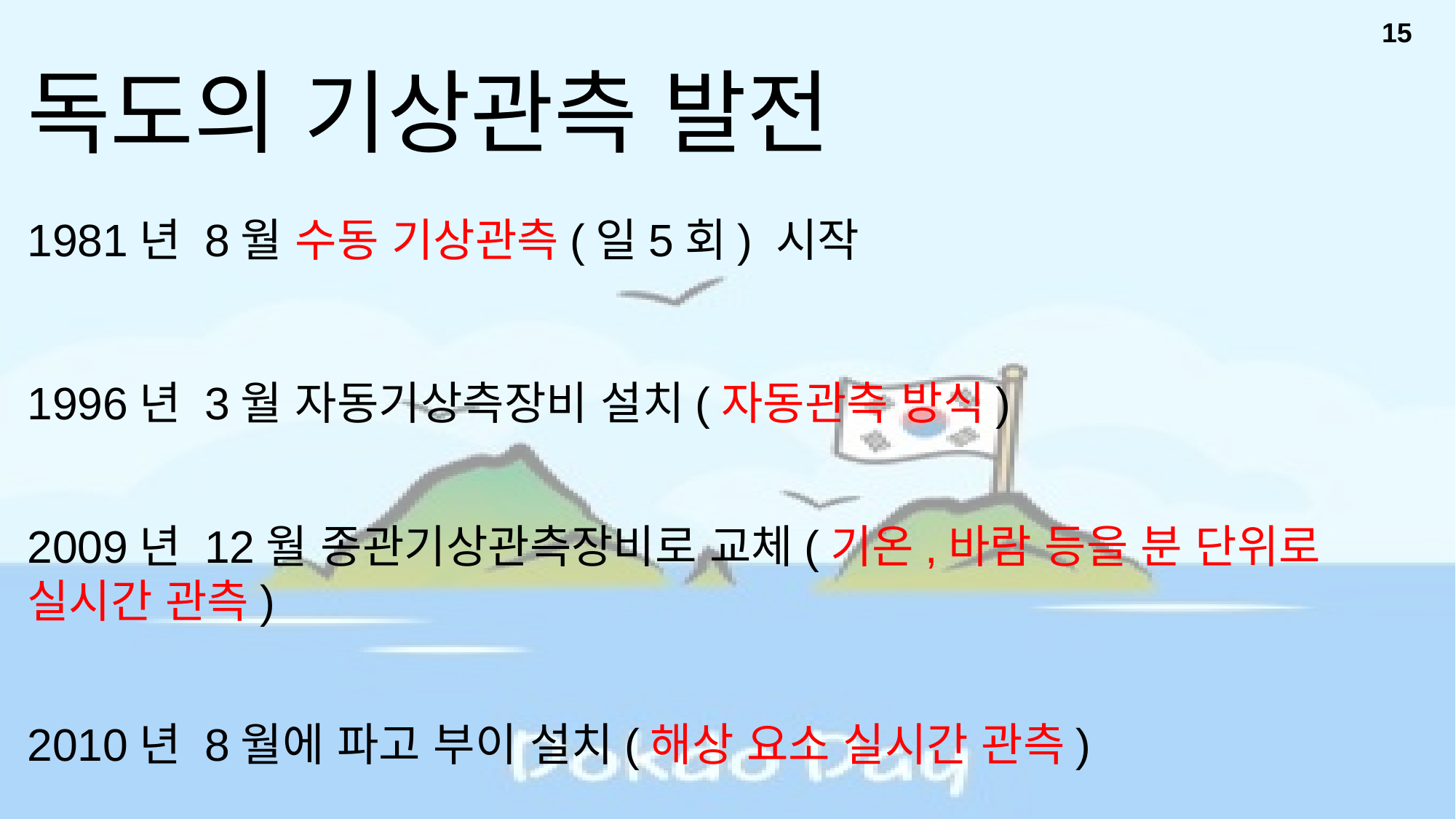

15

독도의 기상관측 발전
1981년 8월 수동 기상관측(일5회) 시작
1996년 3월 자동기상측장비 설치(자동관측 방식)
2009년 12월 종관기상관측장비로 교체(기온,바람 등을 분 단위로 실시간 관측)
2010년 8월에 파고 부이 설치(해상 요소 실시간 관측)